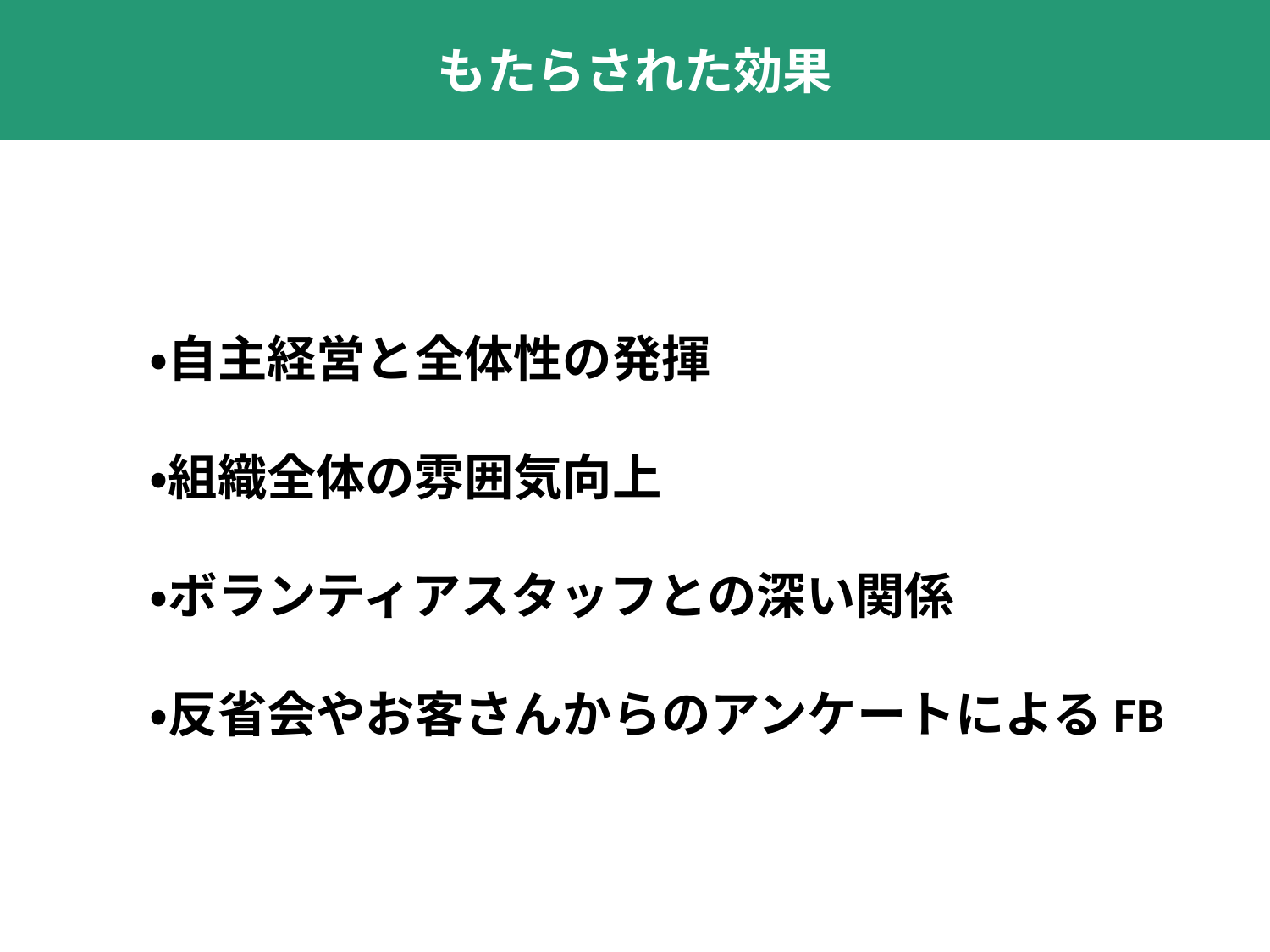

もたらされた効果
・自主経営と全体性の発揮
・組織全体の雰囲気向上
・ボランティアスタッフとの深い関係
・反省会やお客さんからのアンケートによるFB